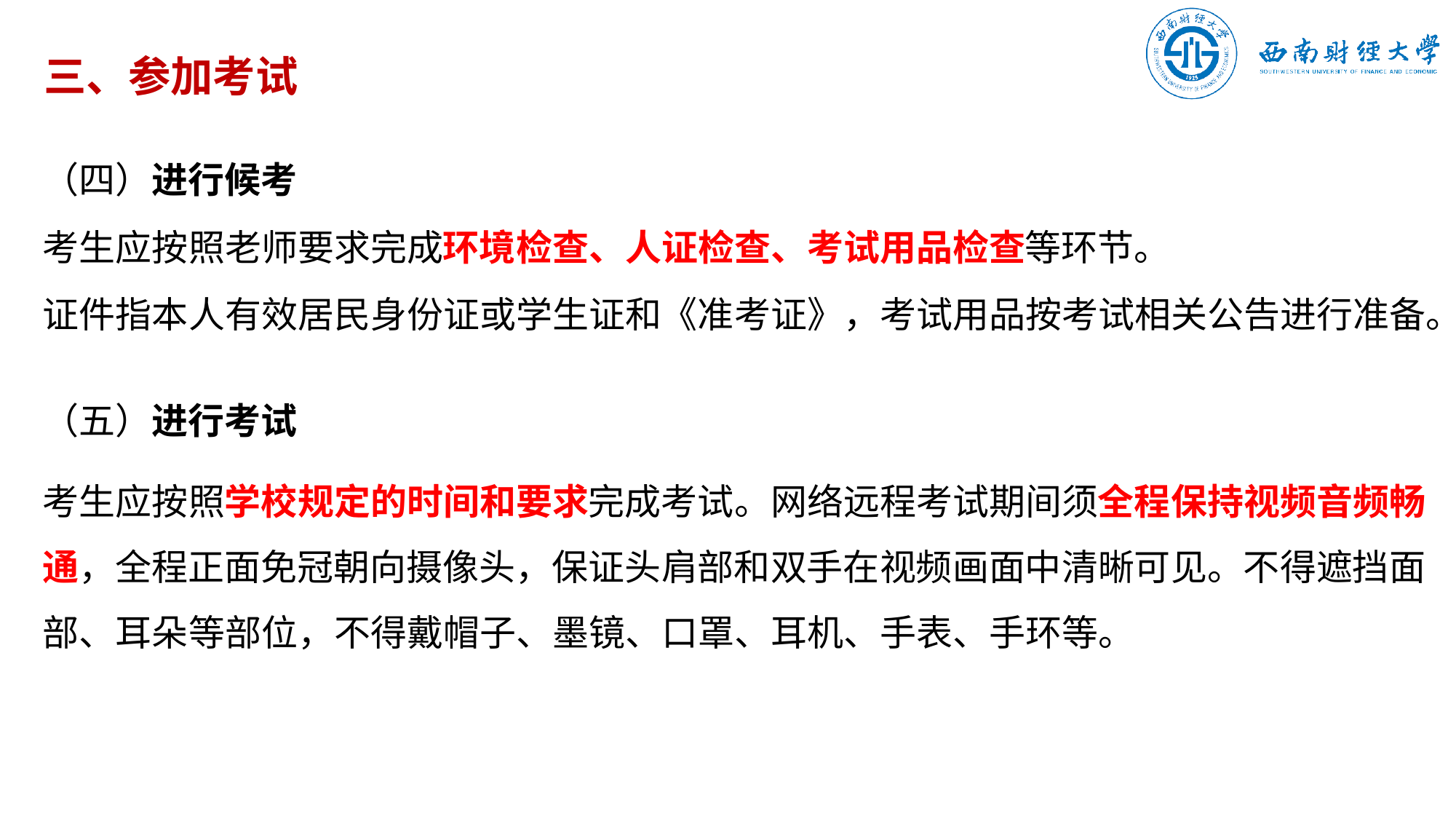

三、参加考试
（四）进行候考
考生应按照老师要求完成环境检查、人证检查、考试用品检查等环节。
证件指本人有效居民身份证或学生证和《准考证》，考试用品按考试相关公告进行准备。
（五）进行考试
考生应按照学校规定的时间和要求完成考试。网络远程考试期间须全程保持视频音频畅通，全程正面免冠朝向摄像头，保证头肩部和双手在视频画面中清晰可见。不得遮挡面部、耳朵等部位，不得戴帽子、墨镜、口罩、耳机、手表、手环等。